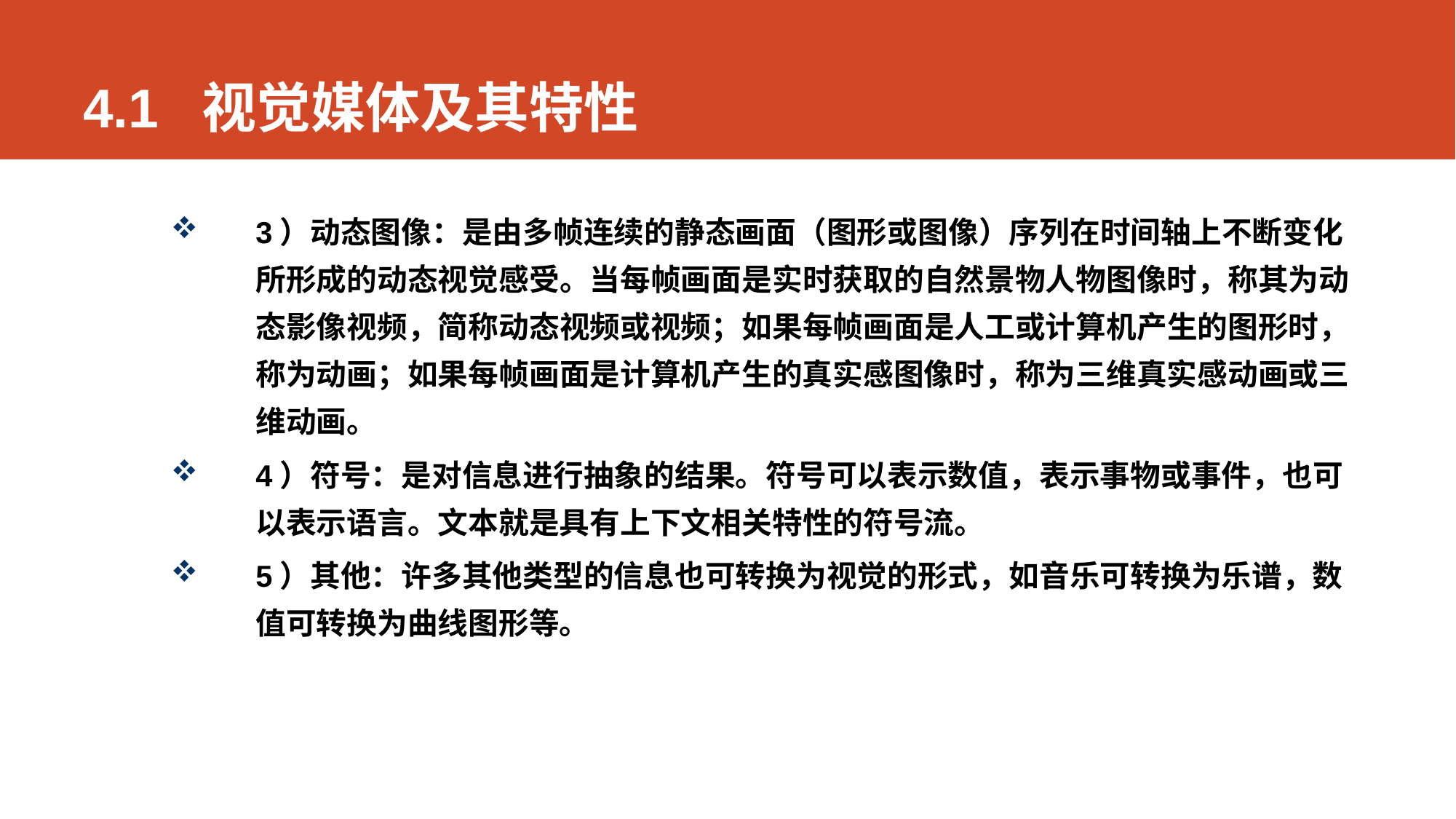

# 4.1  视觉媒体及其特性
3）动态图像：是由多帧连续的静态画面（图形或图像）序列在时间轴上不断变化所形成的动态视觉感受。当每帧画面是实时获取的自然景物人物图像时，称其为动态影像视频，简称动态视频或视频；如果每帧画面是人工或计算机产生的图形时，称为动画；如果每帧画面是计算机产生的真实感图像时，称为三维真实感动画或三维动画。
4）符号：是对信息进行抽象的结果。符号可以表示数值，表示事物或事件，也可以表示语言。文本就是具有上下文相关特性的符号流。
5）其他：许多其他类型的信息也可转换为视觉的形式，如音乐可转换为乐谱，数值可转换为曲线图形等。